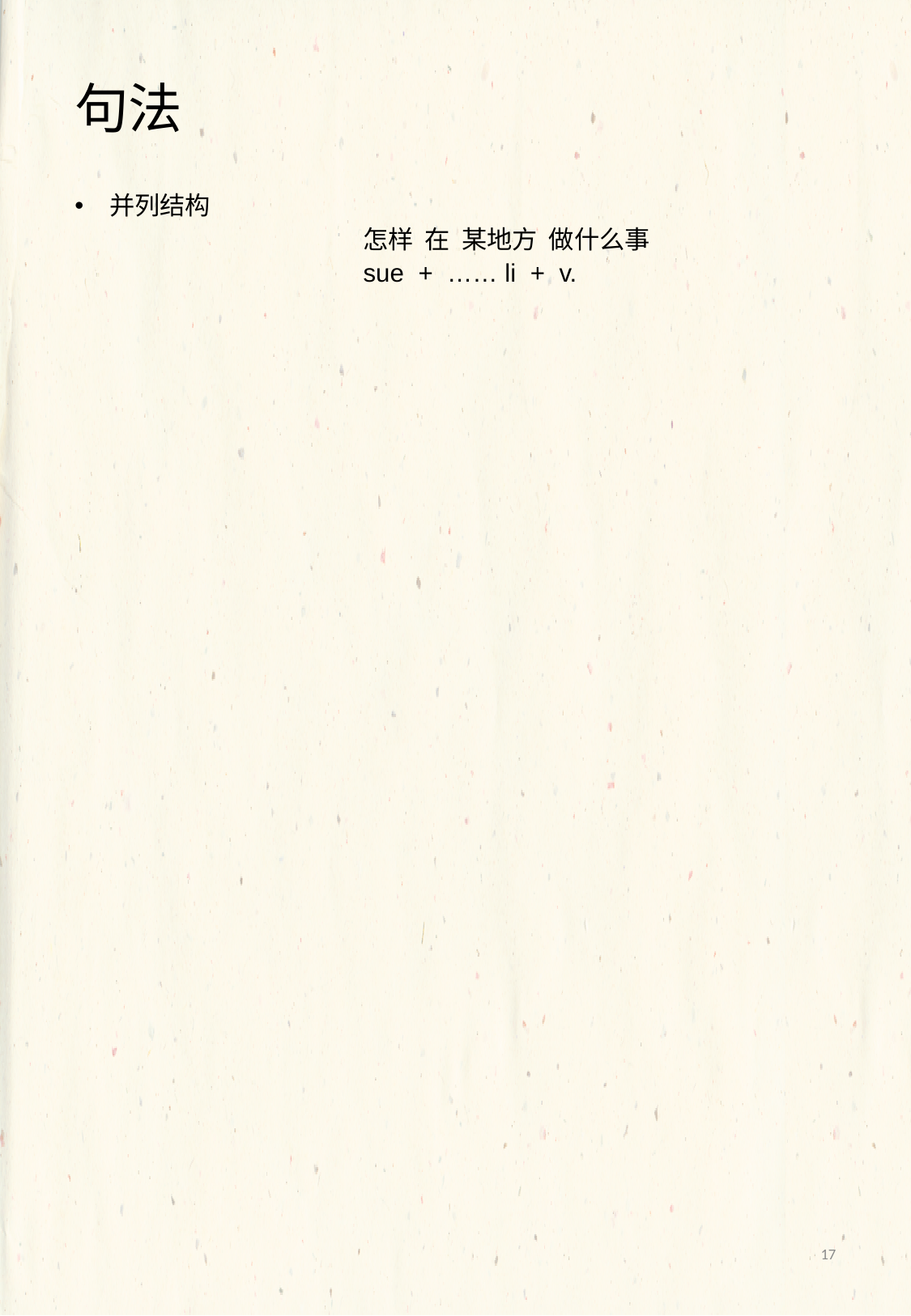

# 句法
 并列结构
		怎样  在  某地方  做什么事
		sue  +  …… li  +  v.
17